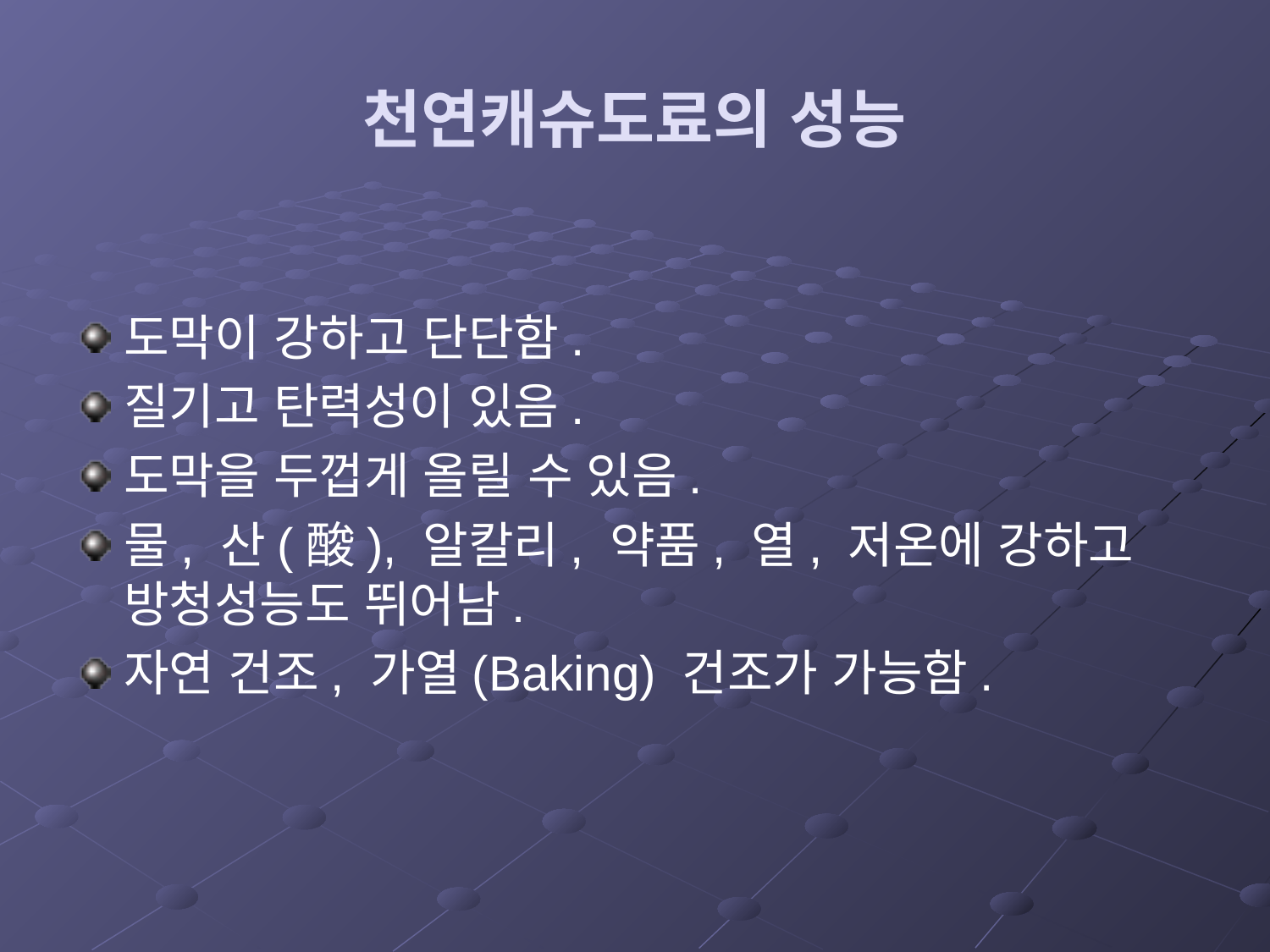

# 천연캐슈도료의 성능

도막이 강하고 단단함.
질기고 탄력성이 있음.
도막을 두껍게 올릴 수 있음.
물, 산(酸), 알칼리, 약품, 열, 저온에 강하고 방청성능도 뛰어남.
자연 건조, 가열(Baking) 건조가 가능함.